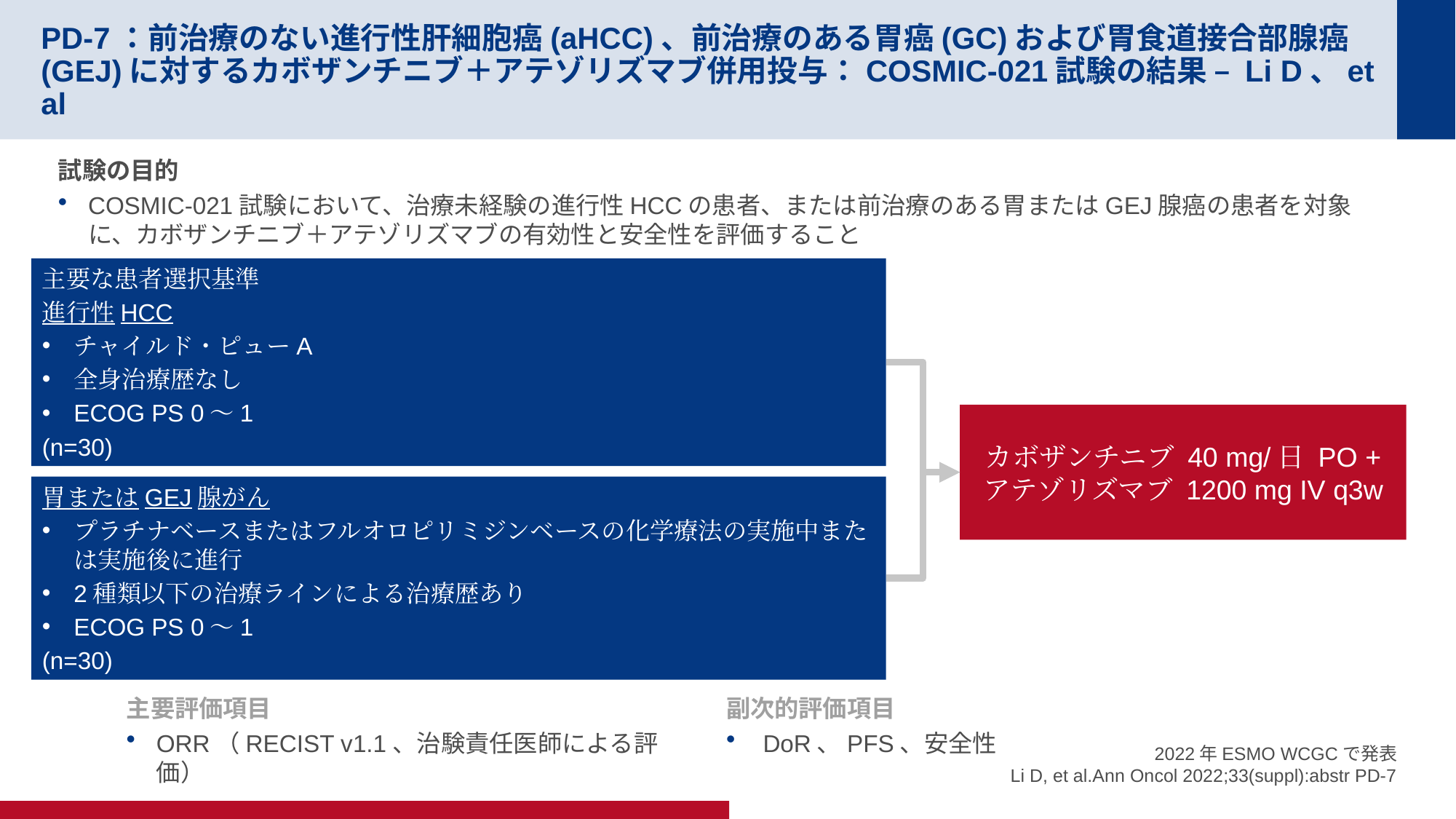

# PD-7：前治療のない進行性肝細胞癌(aHCC)、前治療のある胃癌(GC)および胃食道接合部腺癌(GEJ)に対するカボザンチニブ＋アテゾリズマブ併用投与：COSMIC-021試験の結果 – Li D、et al
試験の目的
COSMIC-021試験において、治療未経験の進行性HCCの患者、または前治療のある胃またはGEJ腺癌の患者を対象に、カボザンチニブ＋アテゾリズマブの有効性と安全性を評価すること
主要な患者選択基準
進行性HCC
チャイルド・ピューA
全身治療歴なし
ECOG PS 0～1
(n=30)
カボザンチニブ 40 mg/日 PO + アテゾリズマブ 1200 mg IV q3w
胃またはGEJ腺がん
プラチナベースまたはフルオロピリミジンベースの化学療法の実施中または実施後に進行
2種類以下の治療ラインによる治療歴あり
ECOG PS 0～1
(n=30)
主要評価項目
ORR（RECIST v1.1、治験責任医師による評価）
副次的評価項目
 DoR、PFS、安全性

2022年ESMO WCGCで発表
Li D, et al.Ann Oncol 2022;33(suppl):abstr PD-7